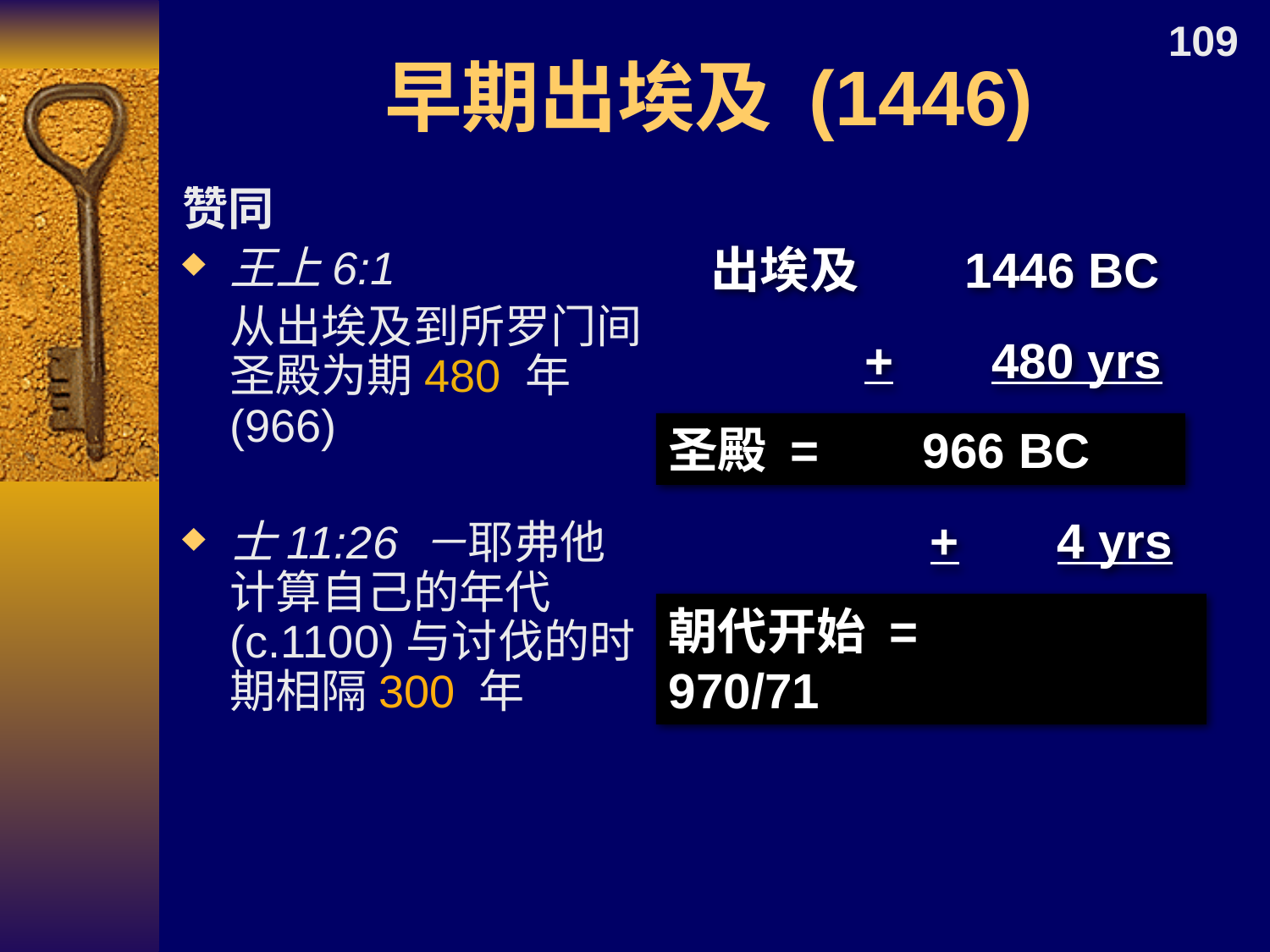

109
# 早期出埃及 (1446)
赞同
王上6:1
	从出埃及到所罗门间圣殿为期480 年 (966)

士11:26 －耶弗他计算自己的年代(c.1100)与讨伐的时期相隔300 年
出埃及	1446 BC
+	480 yrs
圣殿 = 	966 BC
+	4 yrs
朝代开始 = 	970/71